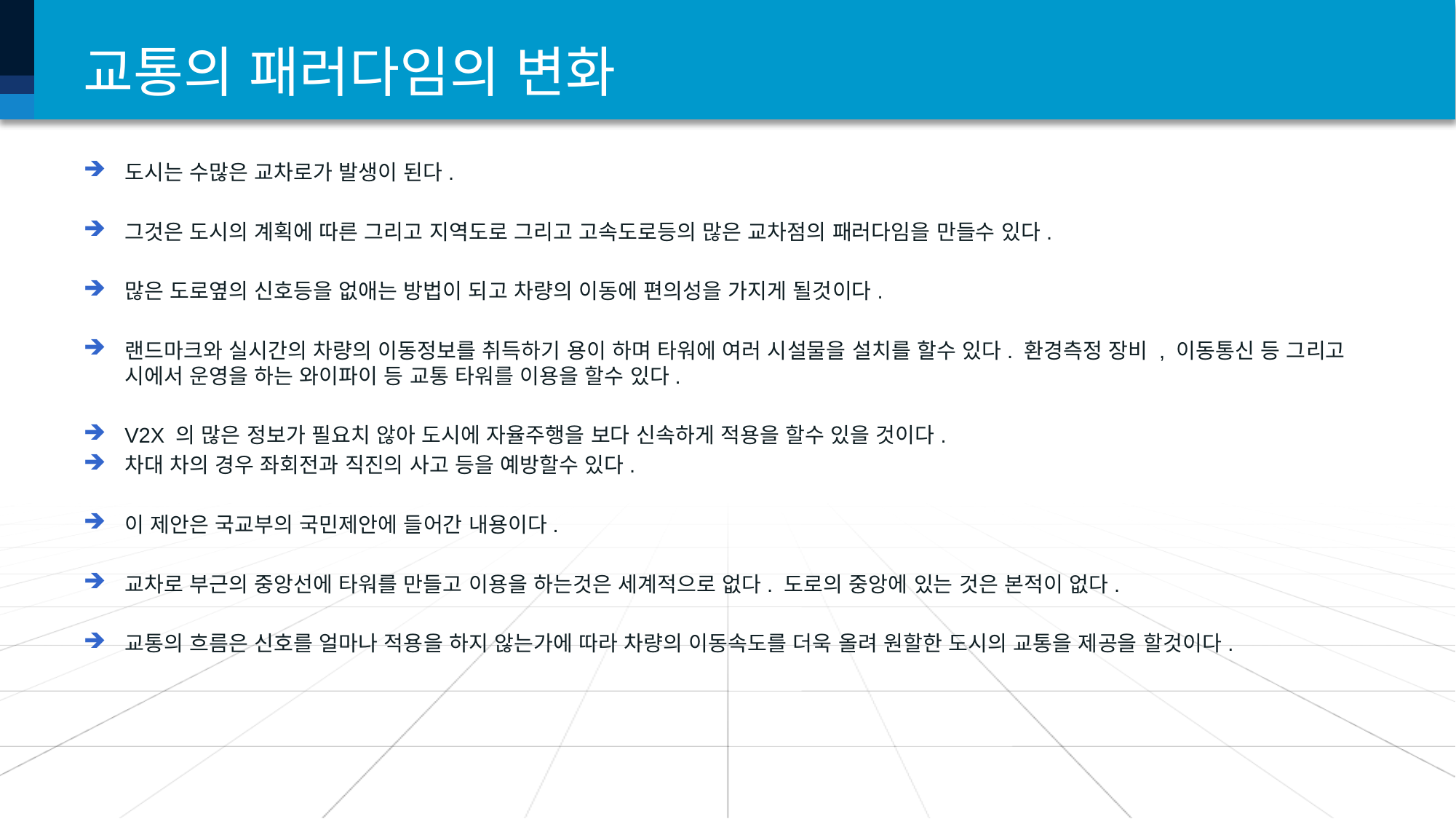

# 교통의 패러다임의 변화
도시는 수많은 교차로가 발생이 된다.

그것은 도시의 계획에 따른 그리고 지역도로 그리고 고속도로등의 많은 교차점의 패러다임을 만들수 있다.

많은 도로옆의 신호등을 없애는 방법이 되고 차량의 이동에 편의성을 가지게 될것이다.

랜드마크와 실시간의 차량의 이동정보를 취득하기 용이 하며 타워에 여러 시설물을 설치를 할수 있다. 환경측정 장비 , 이동통신 등 그리고 시에서 운영을 하는 와이파이 등 교통 타워를 이용을 할수 있다.

V2X 의 많은 정보가 필요치 않아 도시에 자율주행을 보다 신속하게 적용을 할수 있을 것이다.
차대 차의 경우 좌회전과 직진의 사고 등을 예방할수 있다.

이 제안은 국교부의 국민제안에 들어간 내용이다.

교차로 부근의 중앙선에 타워를 만들고 이용을 하는것은 세계적으로 없다. 도로의 중앙에 있는 것은 본적이 없다.

교통의 흐름은 신호를 얼마나 적용을 하지 않는가에 따라 차량의 이동속도를 더욱 올려 원할한 도시의 교통을 제공을 할것이다.